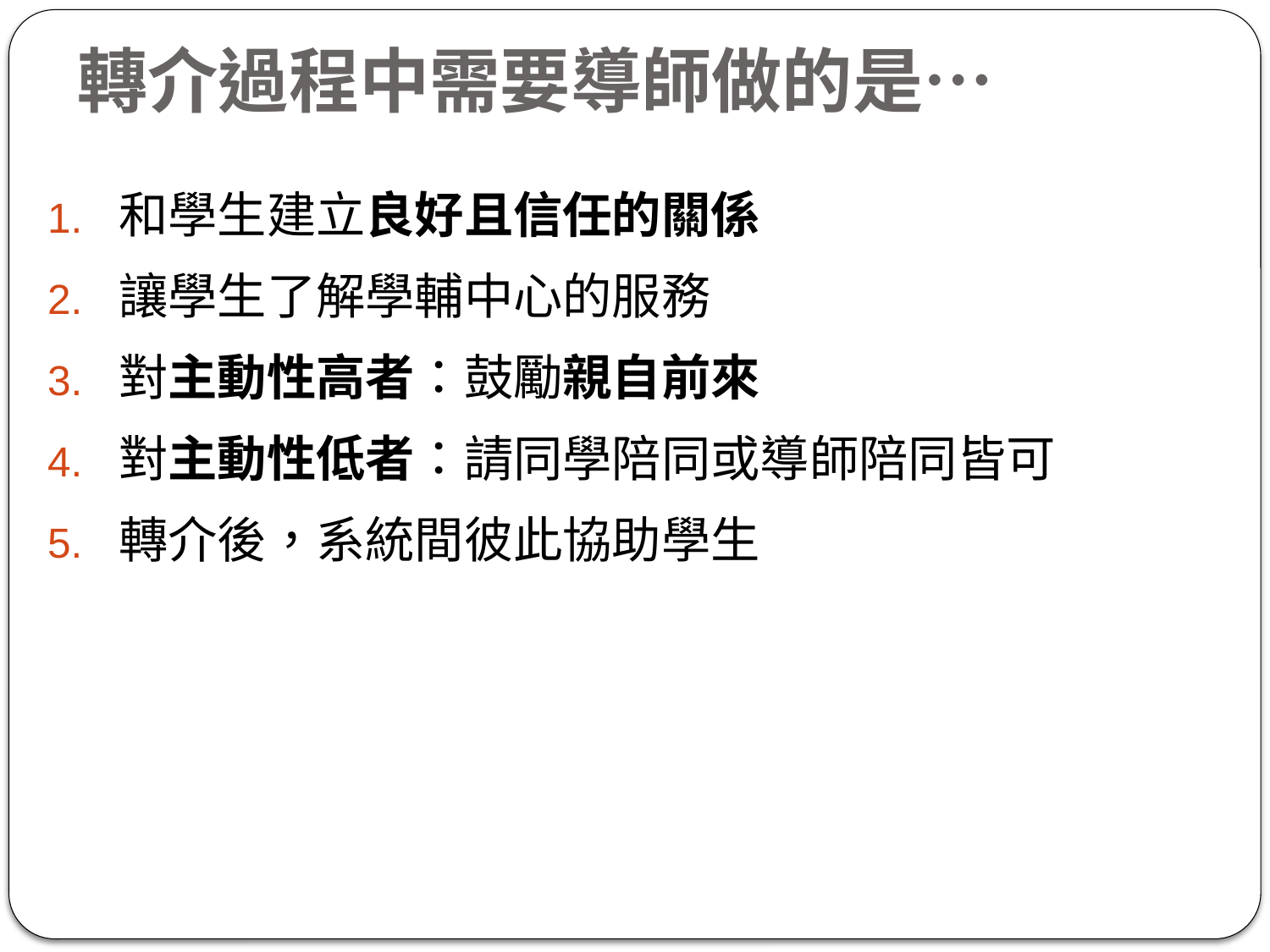

# 轉介過程中需要導師做的是…
和學生建立良好且信任的關係
讓學生了解學輔中心的服務
對主動性高者：鼓勵親自前來
對主動性低者：請同學陪同或導師陪同皆可
轉介後，系統間彼此協助學生